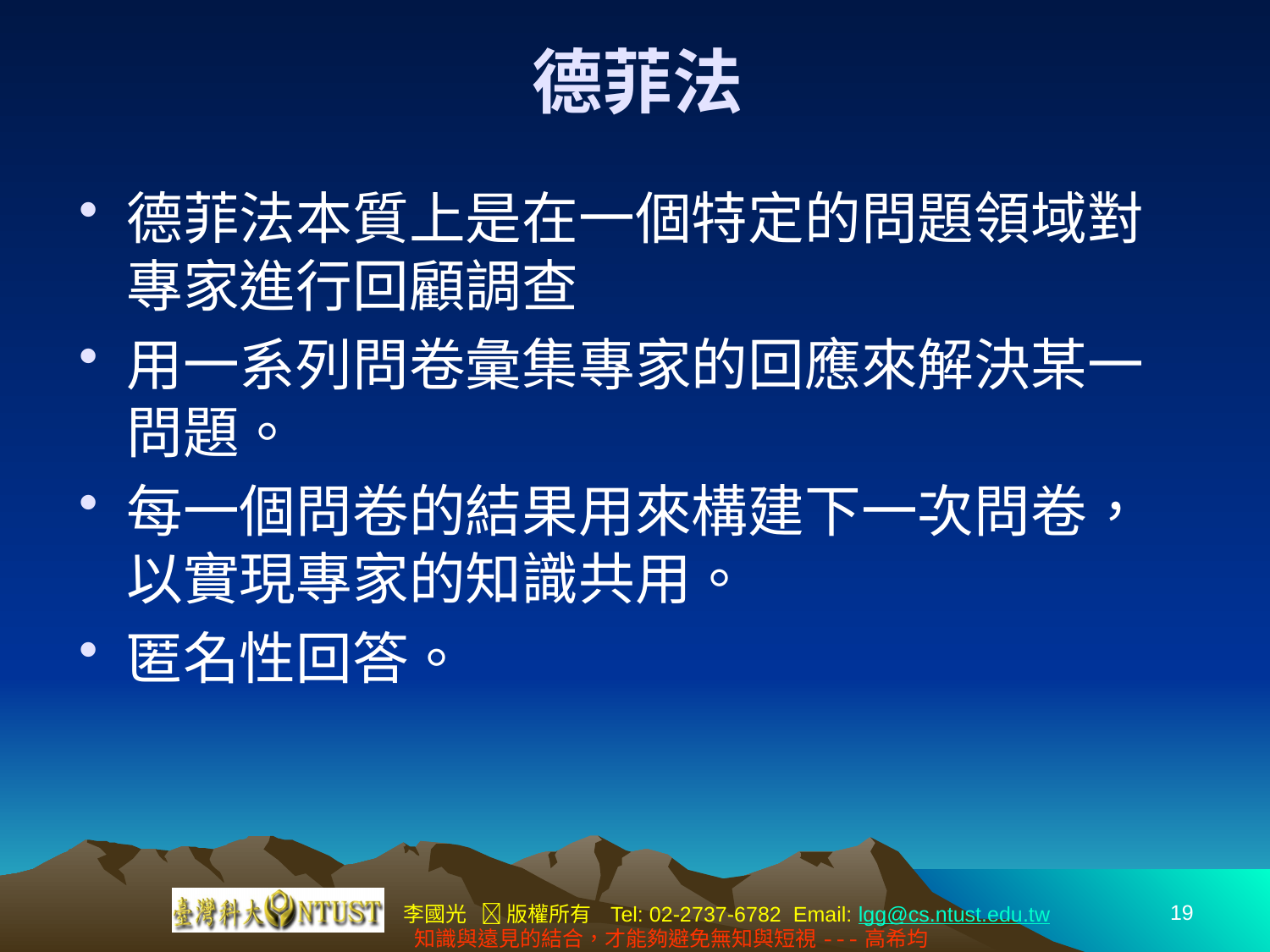

# 德菲法
德菲法本質上是在一個特定的問題領域對專家進行回顧調查
用一系列問卷彙集專家的回應來解決某一問題。
每一個問卷的結果用來構建下一次問卷，以實現專家的知識共用。
匿名性回答。
19